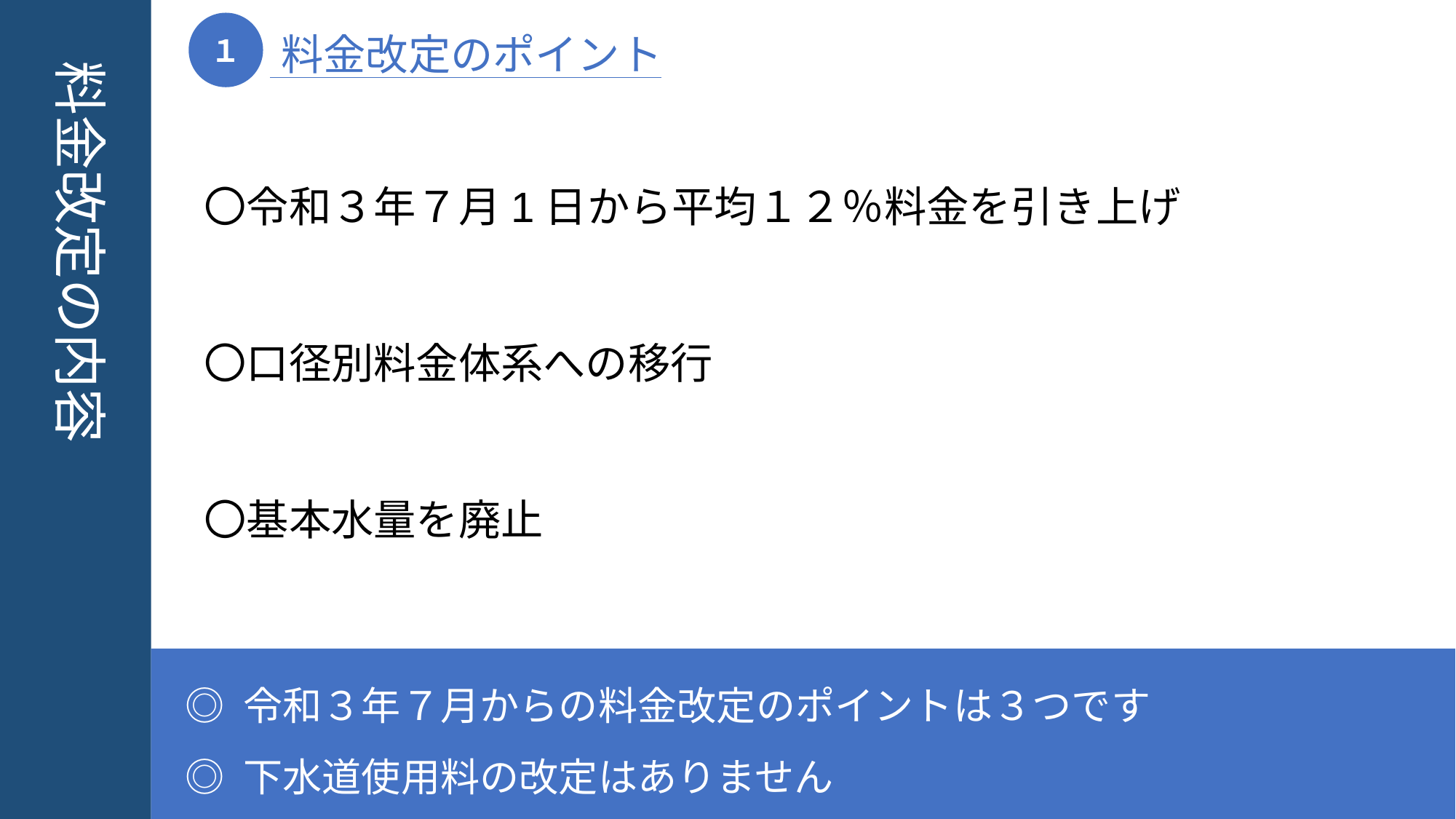

１
料金改定のポイント
料金改定の内容
〇令和３年７月1日から平均１２％料金を引き上げ
〇口径別料金体系への移行
〇基本水量を廃止

◎ 令和３年７月からの料金改定のポイントは３つです
◎ 下水道使用料の改定はありません